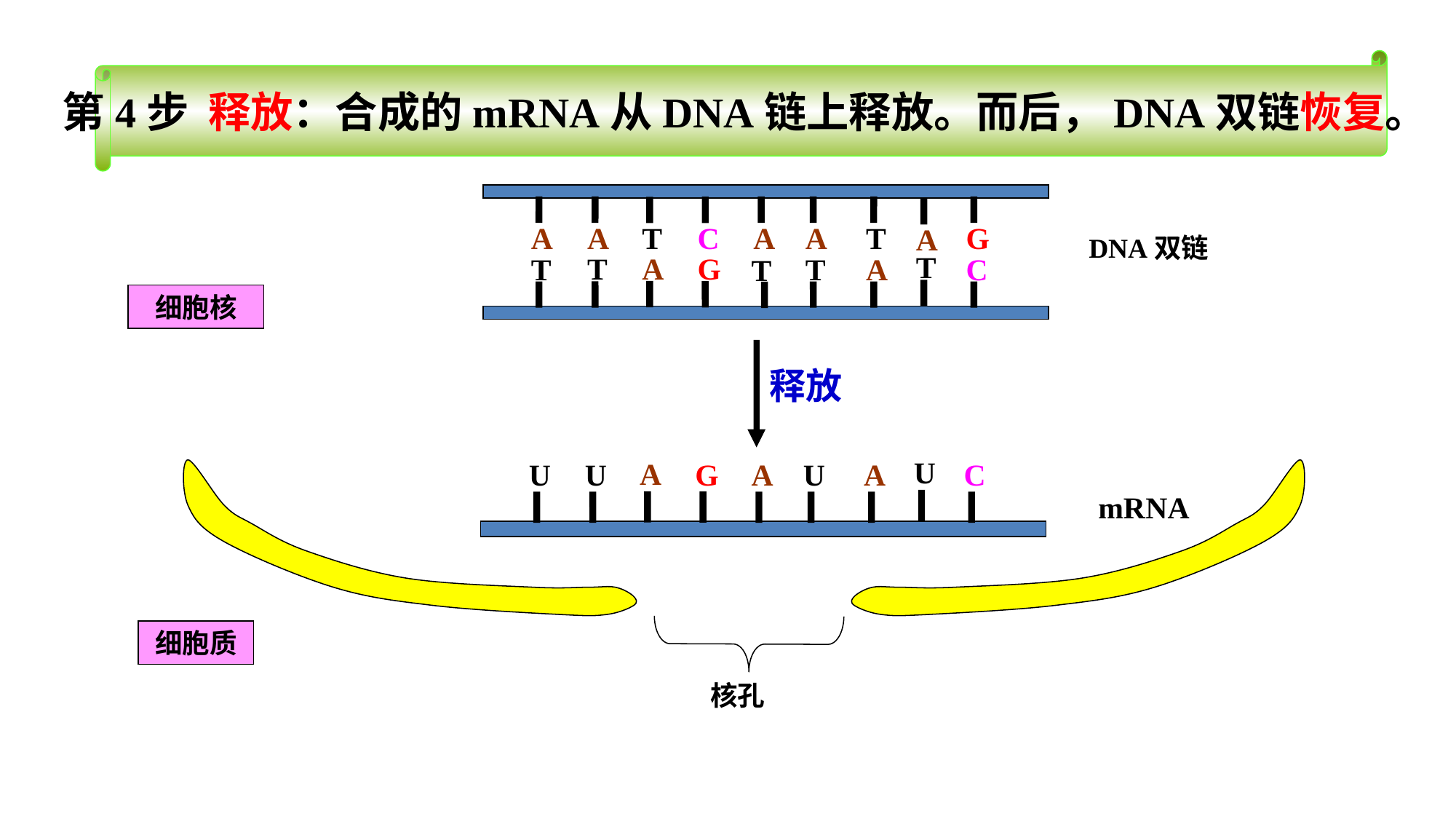

第4步  释放：合成的mRNA从DNA链上释放。而后，DNA双链恢复。

A
A
T
G
A
C
A
T
A
T

A

T

G

T

T

A

C

T
DNA双链
细胞核

释放
U

A

U

G

A

U

U

A

C

mRNA

细胞质
 核孔